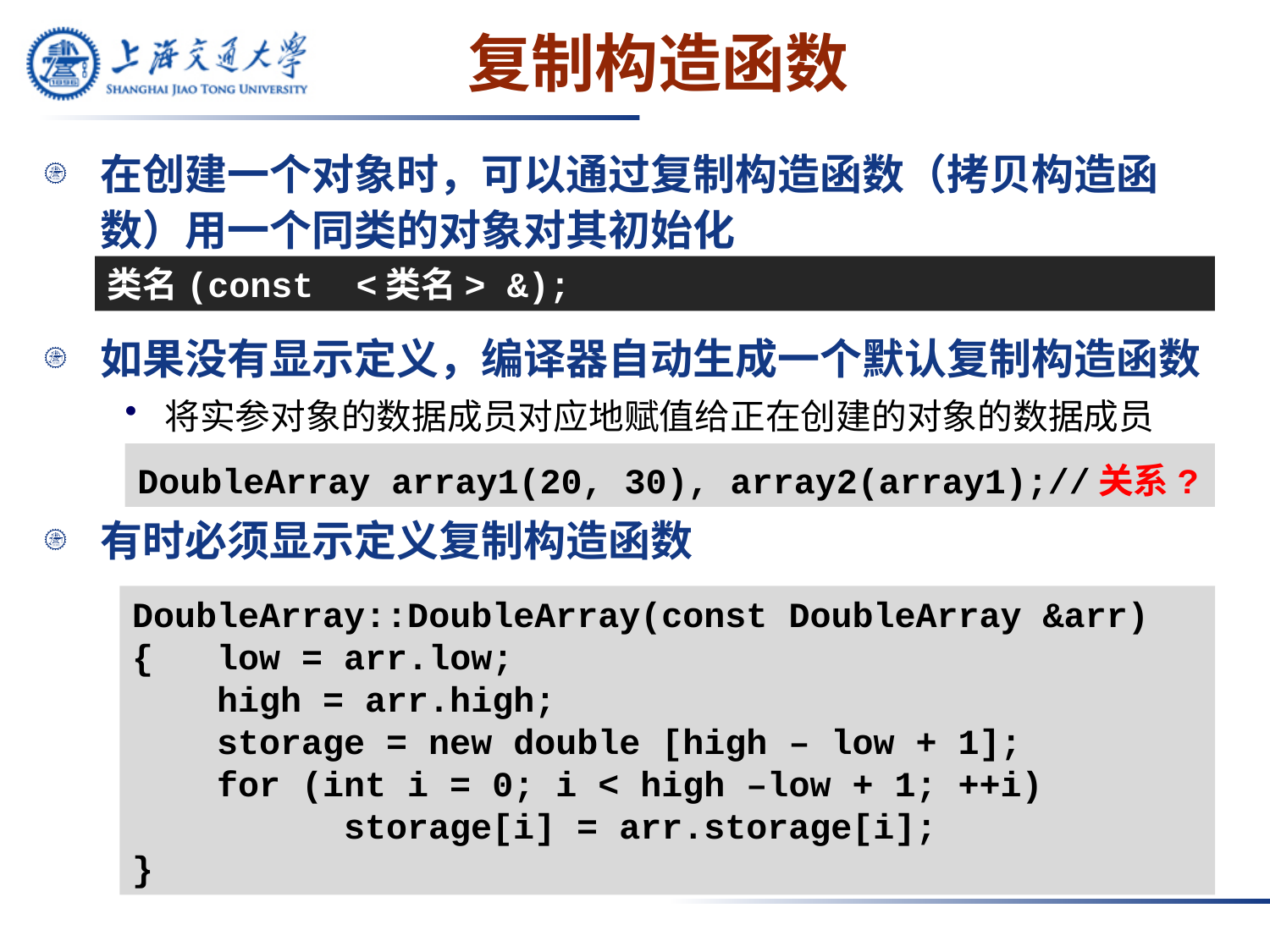

# 复制构造函数
在创建一个对象时，可以通过复制构造函数（拷贝构造函数）用一个同类的对象对其初始化

如果没有显示定义，编译器自动生成一个默认复制构造函数
将实参对象的数据成员对应地赋值给正在创建的对象的数据成员

有时必须显示定义复制构造函数
类名(const  <类名> &);
DoubleArray array1(20, 30), array2(array1);//关系?
DoubleArray::DoubleArray(const DoubleArray &arr)
{   low = arr.low;
    high = arr.high;
    storage = new double [high – low + 1];
    for (int i = 0; i < high –low + 1; ++i)
          storage[i] = arr.storage[i];
}